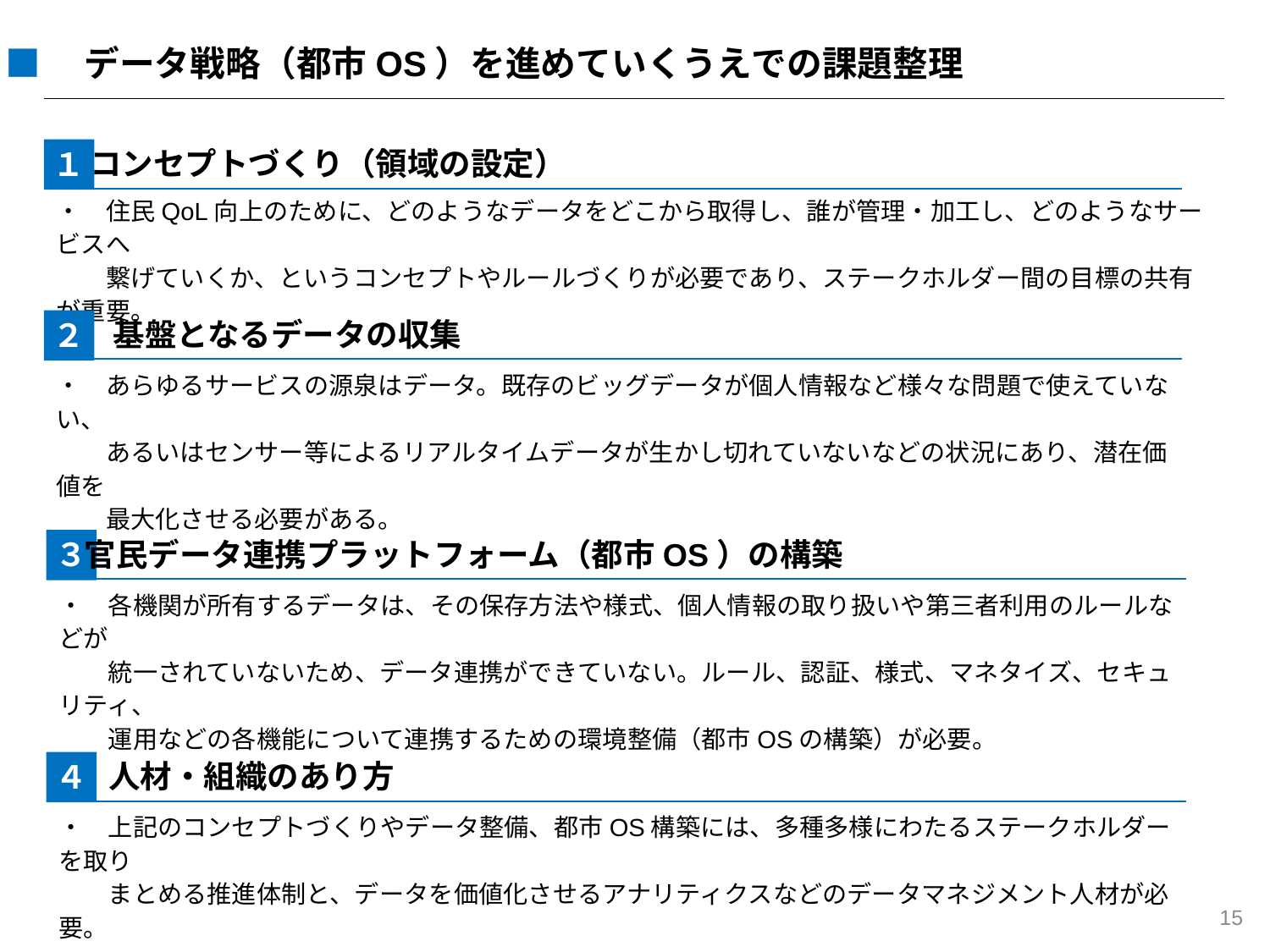

■　データ戦略（都市OS）を進めていくうえでの課題整理
コンセプトづくり（領域の設定）
１

・　住民QoL向上のために、どのようなデータをどこから取得し、誰が管理・加工し、どのようなサービスへ
　　繋げていくか、というコンセプトやルールづくりが必要であり、ステークホルダー間の目標の共有が重要。
基盤となるデータの収集
２

・　あらゆるサービスの源泉はデータ。既存のビッグデータが個人情報など様々な問題で使えていない、
　　あるいはセンサー等によるリアルタイムデータが生かし切れていないなどの状況にあり、潜在価値を
　　最大化させる必要がある。
官民データ連携プラットフォーム（都市OS）の構築
３

・　各機関が所有するデータは、その保存方法や様式、個人情報の取り扱いや第三者利用のルールなどが
　　統一されていないため、データ連携ができていない。ルール、認証、様式、マネタイズ、セキュリティ、
　　運用などの各機能について連携するための環境整備（都市OSの構築）が必要。
人材・組織のあり方
４

・　上記のコンセプトづくりやデータ整備、都市OS構築には、多種多様にわたるステークホルダーを取り
　　まとめる推進体制と、データを価値化させるアナリティクスなどのデータマネジメント人材が必要。
15